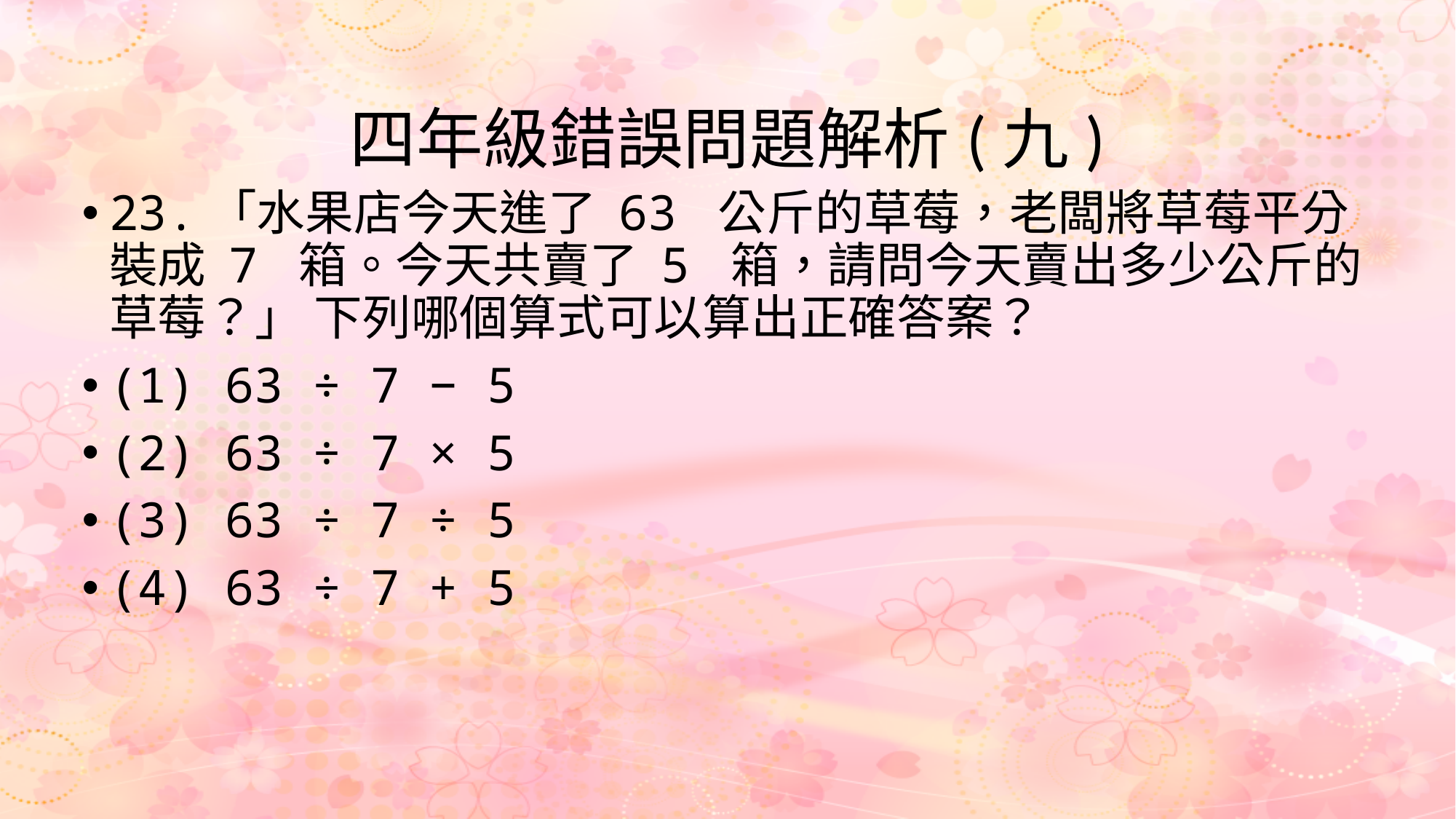

# 四年級錯誤問題解析(九)
23.「水果店今天進了 63 公斤的草莓，老闆將草莓平分裝成 7 箱。今天共賣了 5 箱，請問今天賣出多少公斤的草莓？」 下列哪個算式可以算出正確答案？
(1) 63 ÷ 7 − 5
(2) 63 ÷ 7 × 5
(3) 63 ÷ 7 ÷ 5
(4) 63 ÷ 7 + 5